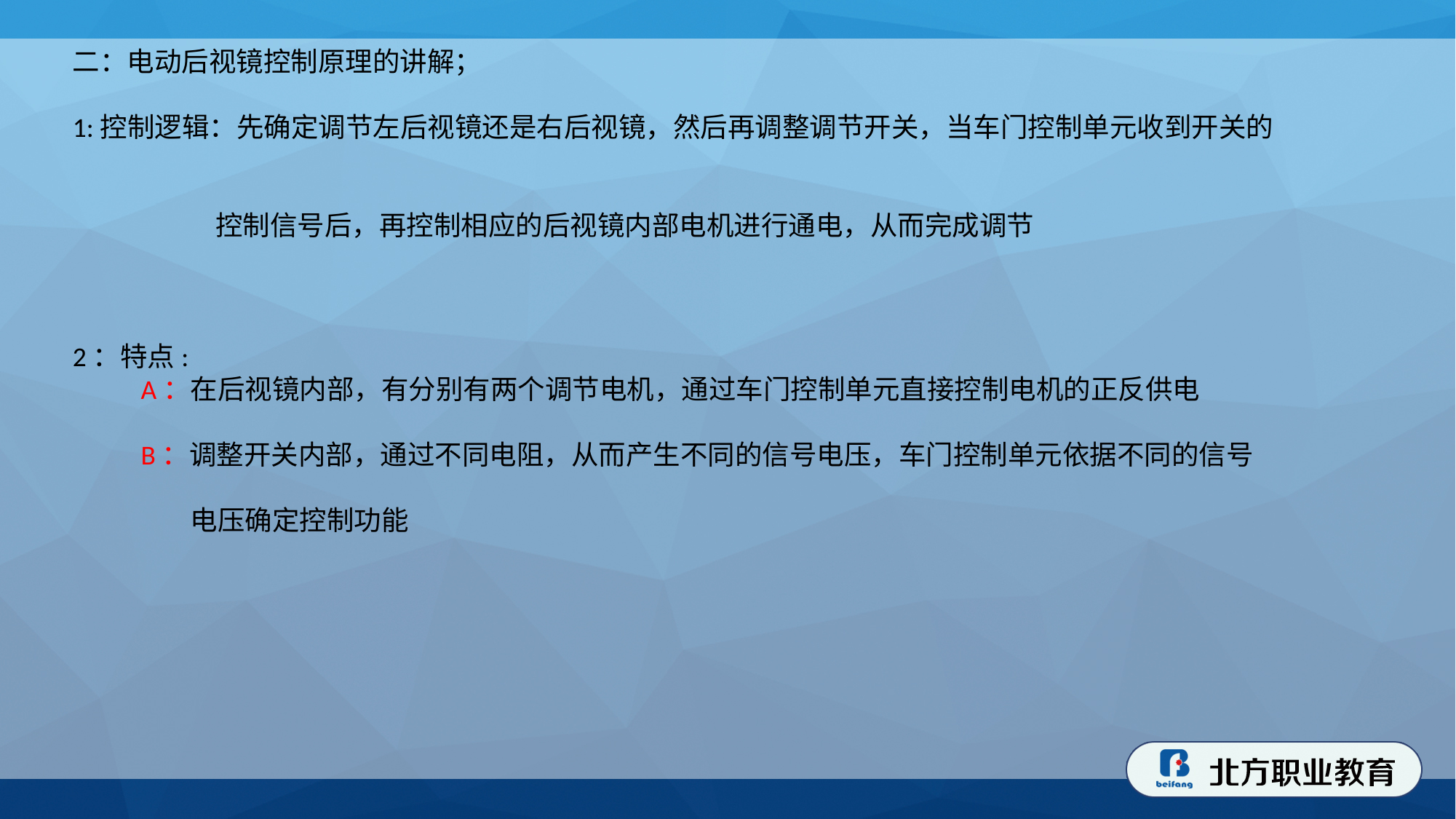

二：电动后视镜控制原理的讲解；

1:控制逻辑：先确定调节左后视镜还是右后视镜，然后再调整调节开关，当车门控制单元收到开关的

                      控制信号后，再控制相应的后视镜内部电机进行通电，从而完成调节

2：特点:
           A：在后视镜内部，有分别有两个调节电机，通过车门控制单元直接控制电机的正反供电

           B：调整开关内部，通过不同电阻，从而产生不同的信号电压，车门控制单元依据不同的信号

                  电压确定控制功能